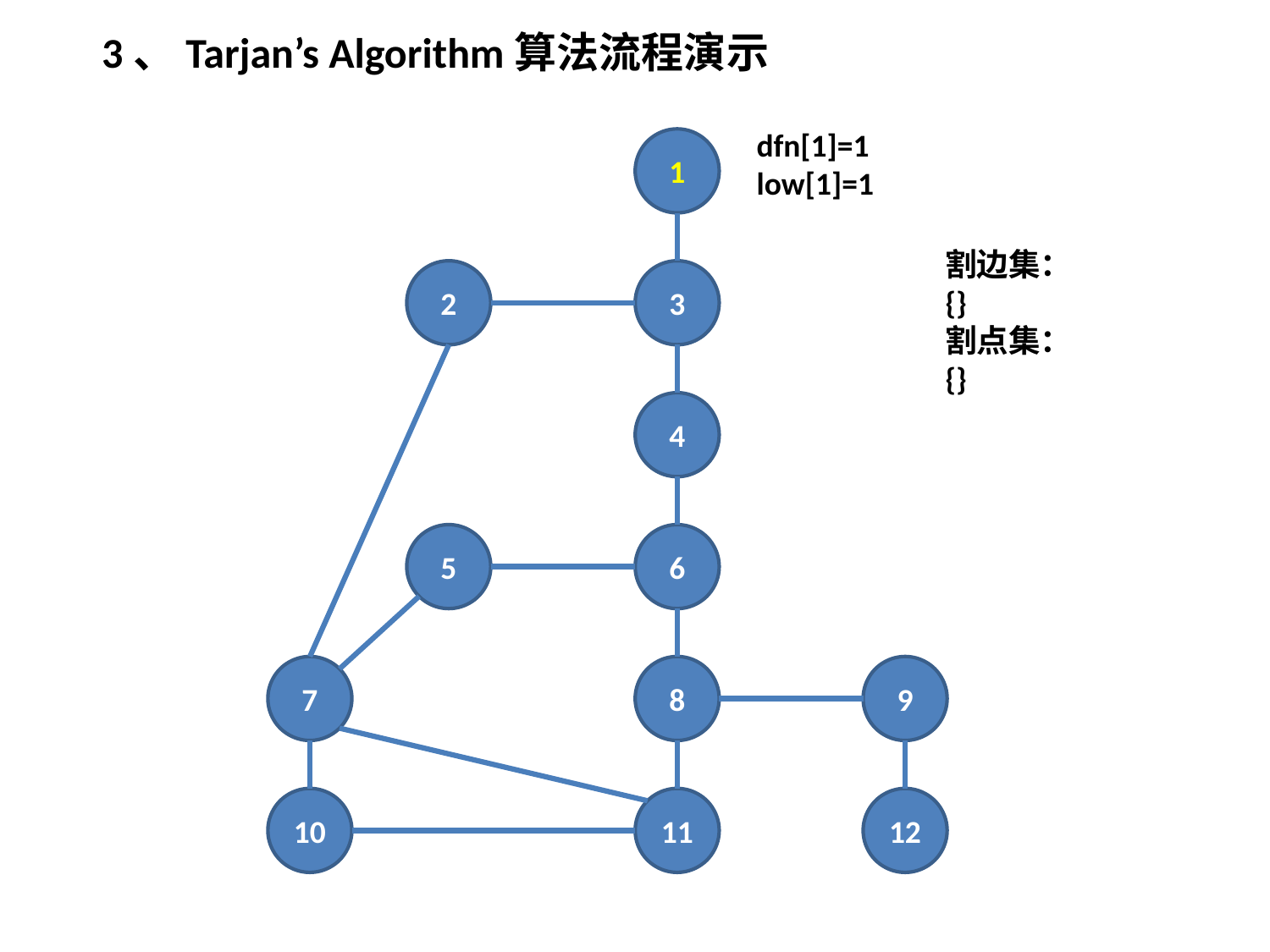

3、Tarjan’s Algorithm算法流程演示
dfn[1]=1
low[1]=1
1
割边集：
{}
割点集：
{}
2
3
4
5
6
7
8
9
10
11
12